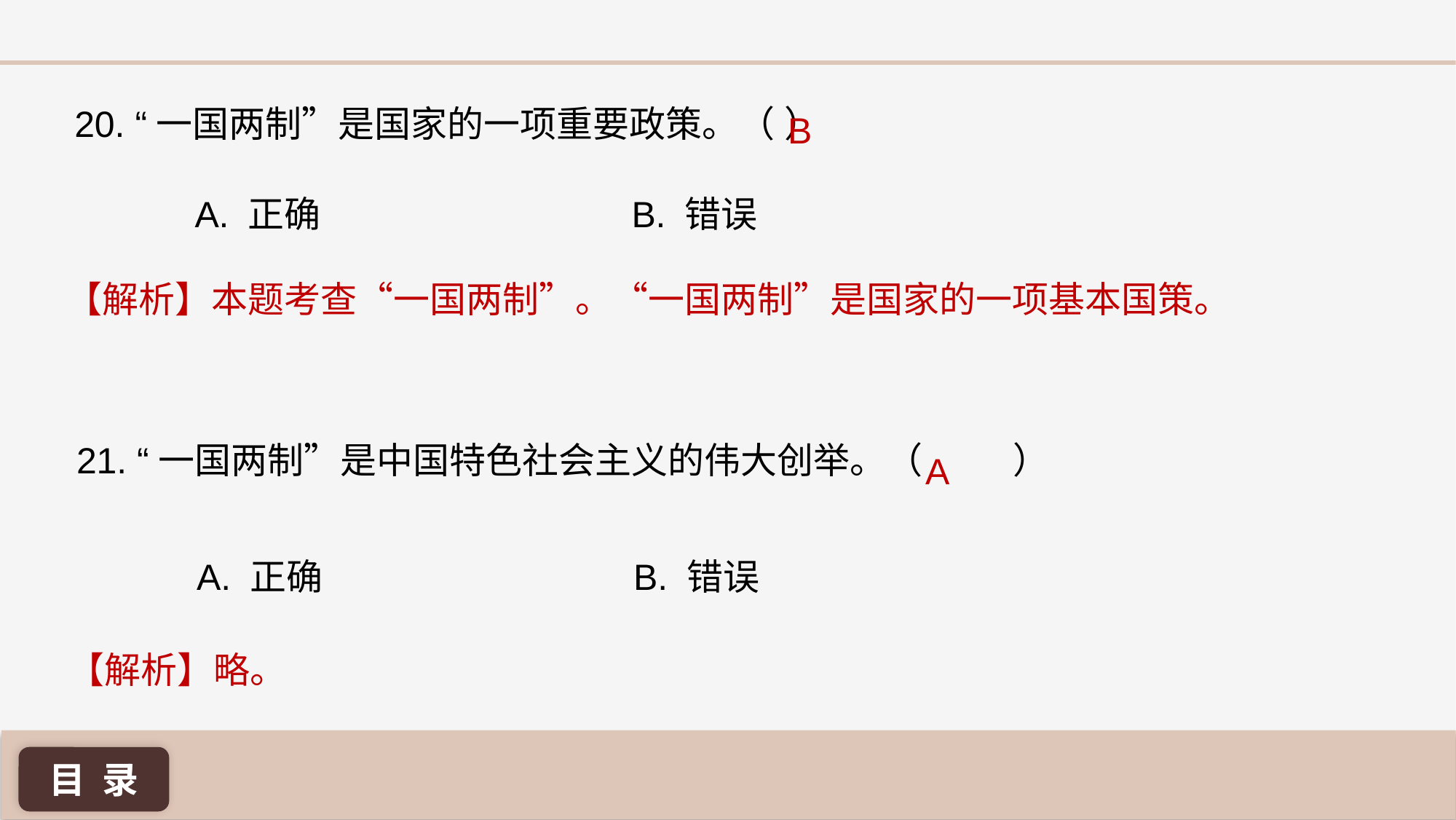

20. “一国两制”是国家的一项重要政策。（ 	）
B
A. 正确 			B. 错误
【解析】本题考查“一国两制”。“一国两制”是国家的一项基本国策。
21. “一国两制”是中国特色社会主义的伟大创举。（	 ）
A
A. 正确 			B. 错误
【解析】略。